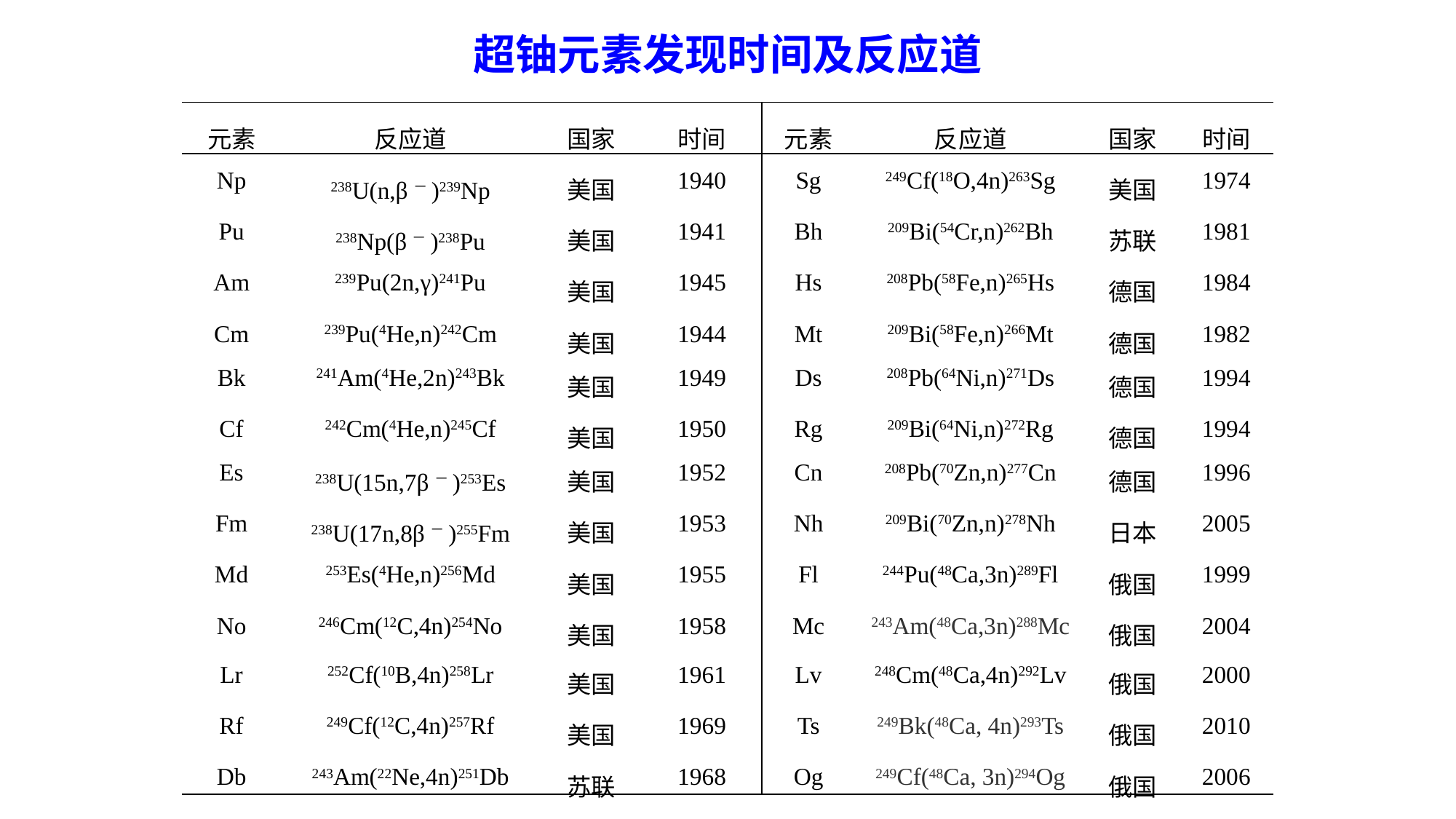

超铀元素发现时间及反应道
| 元素 | 反应道 | 国家 | 时间 | 元素 | 反应道 | 国家 | 时间 |
| --- | --- | --- | --- | --- | --- | --- | --- |
| Np | 238U(n,β－)239Np | 美国 | 1940 | Sg | 249Cf(18O,4n)263Sg | 美国 | 1974 |
| Pu | 238Np(β－)238Pu | 美国 | 1941 | Bh | 209Bi(54Cr,n)262Bh | 苏联 | 1981 |
| Am | 239Pu(2n,γ)241Pu | 美国 | 1945 | Hs | 208Pb(58Fe,n)265Hs | 德国 | 1984 |
| Cm | 239Pu(4He,n)242Cm | 美国 | 1944 | Mt | 209Bi(58Fe,n)266Mt | 德国 | 1982 |
| Bk | 241Am(4He,2n)243Bk | 美国 | 1949 | Ds | 208Pb(64Ni,n)271Ds | 德国 | 1994 |
| Cf | 242Cm(4He,n)245Cf | 美国 | 1950 | Rg | 209Bi(64Ni,n)272Rg | 德国 | 1994 |
| Es | 238U(15n,7β－)253Es | 美国 | 1952 | Cn | 208Pb(70Zn,n)277Cn | 德国 | 1996 |
| Fm | 238U(17n,8β－)255Fm | 美国 | 1953 | Nh | 209Bi(70Zn,n)278Nh | 日本 | 2005 |
| Md | 253Es(4He,n)256Md | 美国 | 1955 | Fl | 244Pu(48Ca,3n)289Fl | 俄国 | 1999 |
| No | 246Cm(12C,4n)254No | 美国 | 1958 | Mc | 243Am(48Ca,3n)288Mc | 俄国 | 2004 |
| Lr | 252Cf(10B,4n)258Lr | 美国 | 1961 | Lv | 248Cm(48Ca,4n)292Lv | 俄国 | 2000 |
| Rf | 249Cf(12C,4n)257Rf | 美国 | 1969 | Ts | 249Bk(48Ca, 4n)293Ts | 俄国 | 2010 |
| Db | 243Am(22Ne,4n)251Db | 苏联 | 1968 | Og | 249Cf(48Ca, 3n)294Og | 俄国 | 2006 |